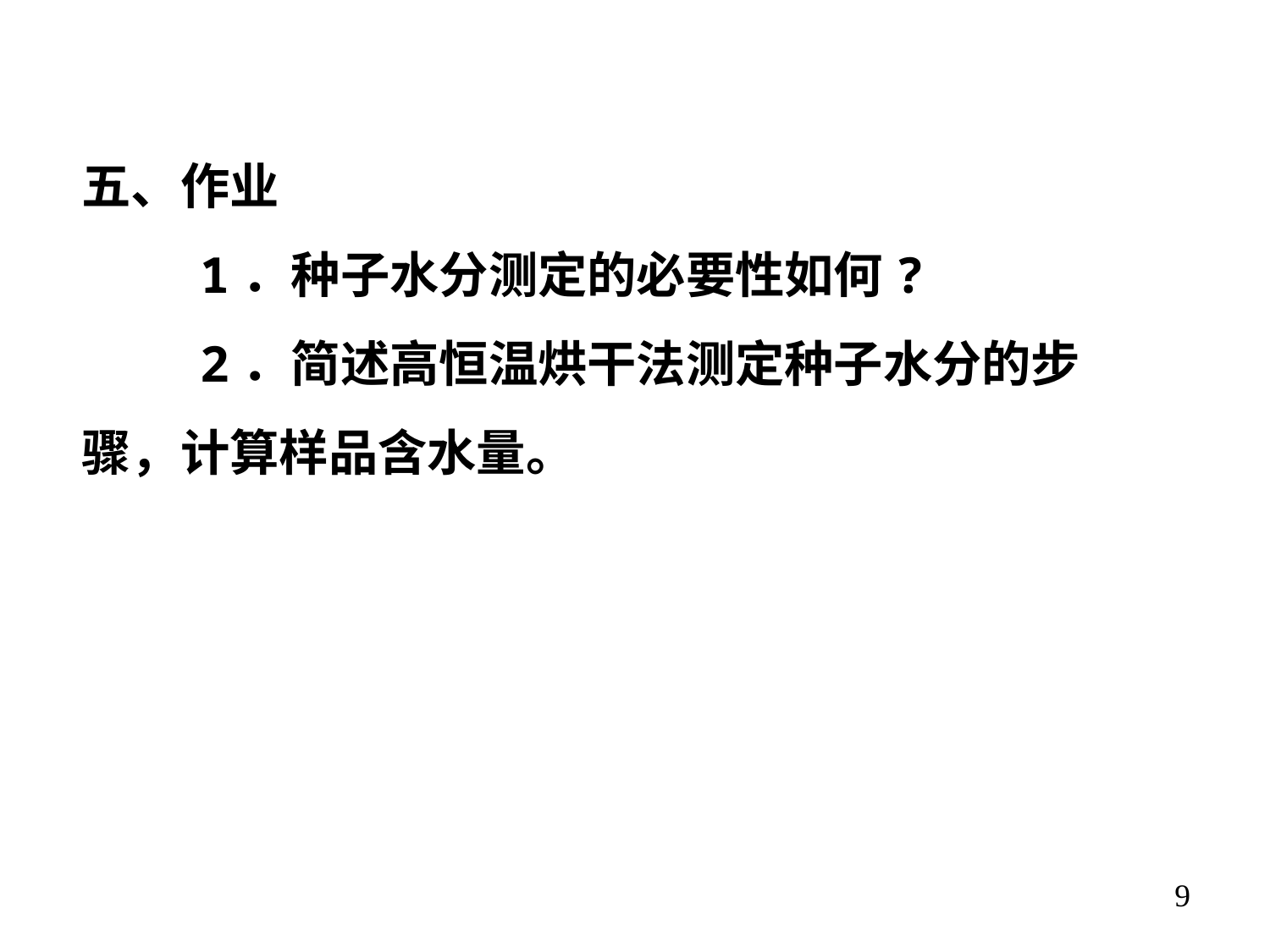

五、作业
    1．种子水分测定的必要性如何?
    2．简述高恒温烘干法测定种子水分的步骤，计算样品含水量。
9